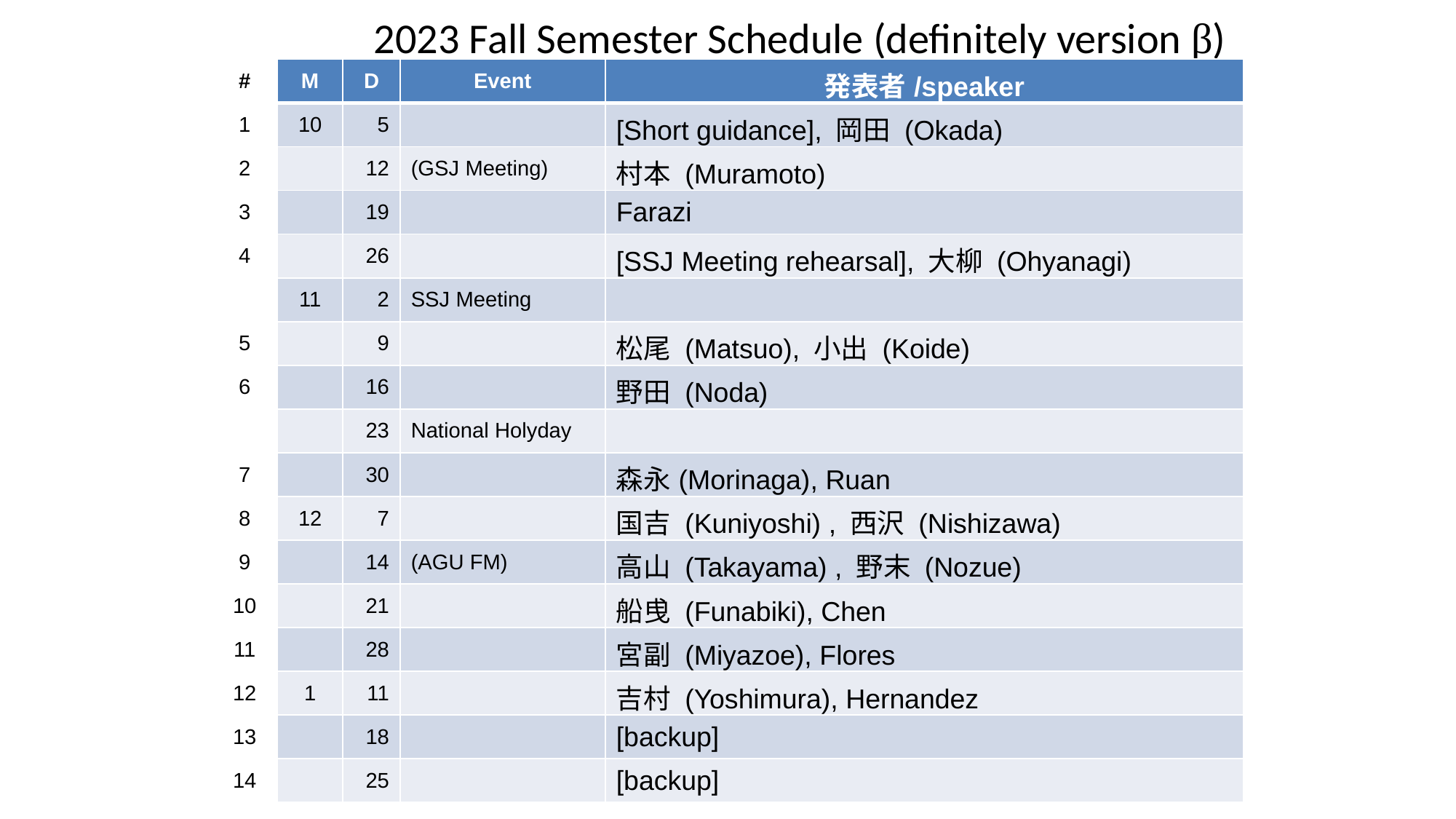

2023 Fall Semester Schedule (definitely version β)
| # | M | D | Event | 発表者/speaker |
| --- | --- | --- | --- | --- |
| 1 | 10 | 5 |  | [Short guidance], 岡田 (Okada) |
| 2 |  | 12 | (GSJ Meeting) | 村本 (Muramoto) |
| 3 |  | 19 |  | Farazi |
| 4 |  | 26 |  | [SSJ Meeting rehearsal], 大柳 (Ohyanagi) |
|  | 11 | 2 | SSJ Meeting |  |
| 5 |  | 9 |  | 松尾 (Matsuo), 小出 (Koide) |
| 6 |  | 16 |  | 野田 (Noda) |
|  |  | 23 | National Holyday |  |
| 7 |  | 30 |  | 森永(Morinaga), Ruan |
| 8 | 12 | 7 |  | 国吉 (Kuniyoshi) , 西沢 (Nishizawa) |
| 9 |  | 14 | (AGU FM) | 高山 (Takayama) , 野末 (Nozue) |
| 10 |  | 21 |  | 船曵 (Funabiki), Chen |
| 11 |  | 28 |  | 宮副 (Miyazoe), Flores |
| 12 | 1 | 11 |  | 吉村 (Yoshimura), Hernandez |
| 13 |  | 18 |  | [backup] |
| 14 |  | 25 |  | [backup] |